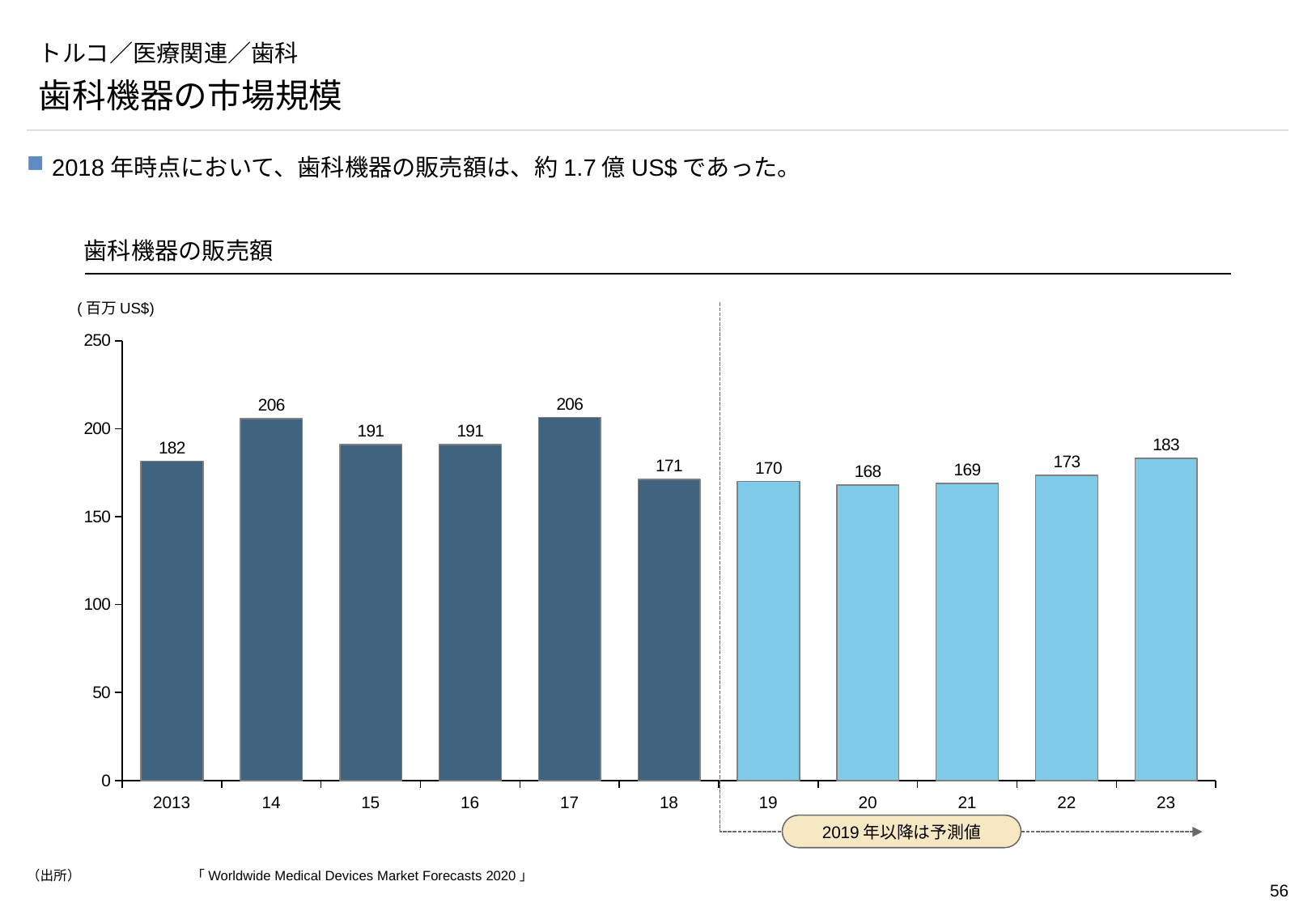

# トルコ／医療関連／歯科
歯科機器の市場規模
2018年時点において、歯科機器の販売額は、約1.7億US$であった。
歯科機器の販売額
(百万US$)

2019年以降は予測値

### Chart

| Category |  |
|---|---|
2013
14
15
16
17
18
19
20
21
22
23
（出所）	「Worldwide Medical Devices Market Forecasts 2020」